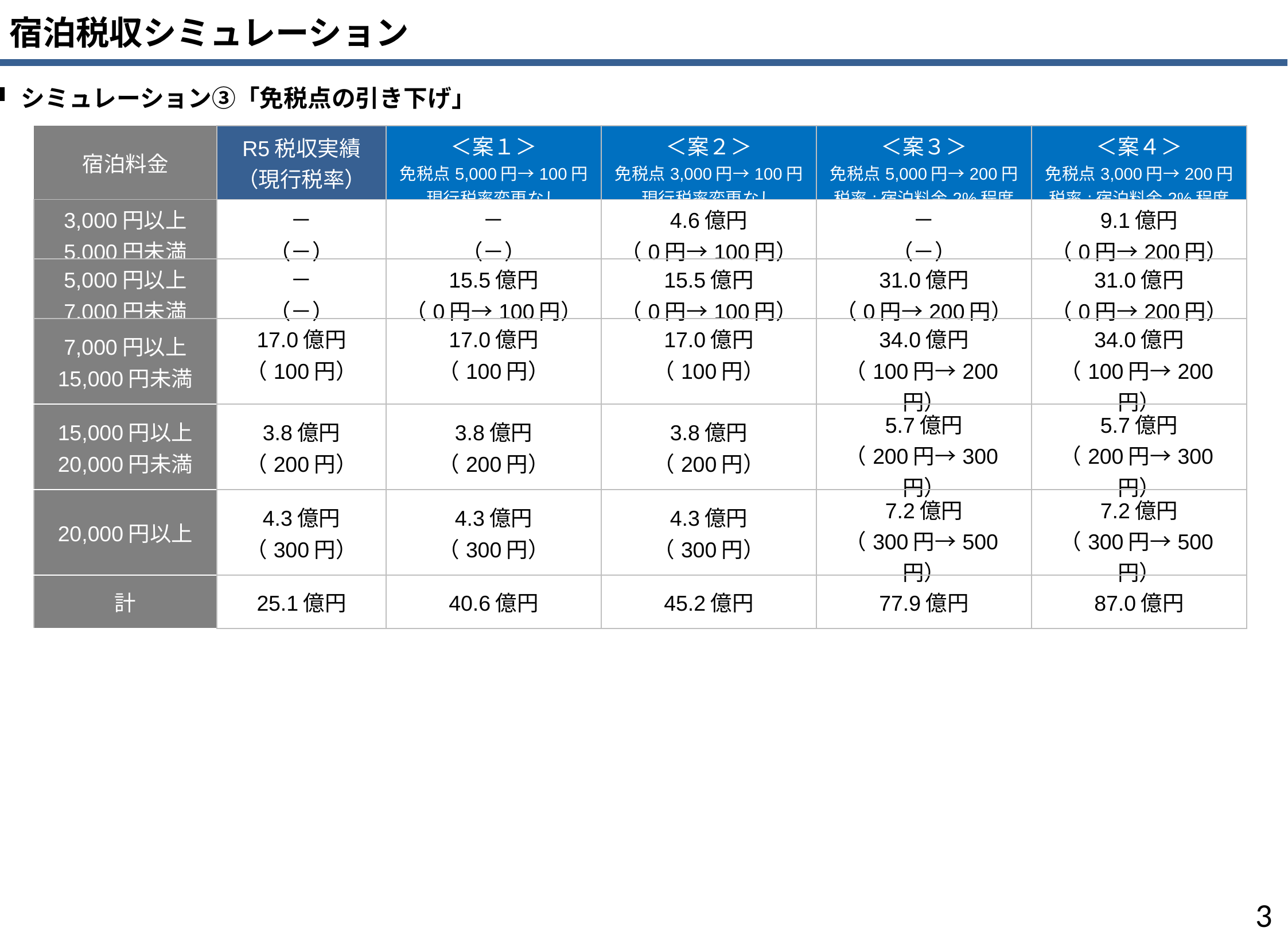

宿泊税収シミュレーション

シミュレーション③「免税点の引き下げ」
| 宿泊料金 | R5税収実績 （現行税率） | ＜案１＞ 免税点5,000円→100円 現行税率変更なし | ＜案２＞ 免税点3,000円→100円 現行税率変更なし | ＜案３＞ 免税点5,000円→200円 税率:宿泊料金2%程度 | ＜案４＞ 免税点3,000円→200円 税率:宿泊料金2%程度 |
| --- | --- | --- | --- | --- | --- |
| 3,000円以上 5,000円未満 | － （－） | － （－） | 4.6億円 （0円→100円） | － （－） | 9.1億円 （0円→200円） |
| 5,000円以上 7,000円未満 | － （－） | 15.5億円 （0円→100円） | 15.5億円 （0円→100円） | 31.0億円 （0円→200円） | 31.0億円 （0円→200円） |
| 7,000円以上 15,000円未満 | 17.0億円 （100円） | 17.0億円 （100円） | 17.0億円 （100円） | 34.0億円 （100円→200円） | 34.0億円 （100円→200円） |
| 15,000円以上 20,000円未満 | 3.8億円 （200円） | 3.8億円 （200円） | 3.8億円 （200円） | 5.7億円 （200円→300円） | 5.7億円 （200円→300円） |
| 20,000円以上 | 4.3億円 （300円） | 4.3億円 （300円） | 4.3億円 （300円） | 7.2億円 （300円→500円） | 7.2億円 （300円→500円） |
| 計 | 25.1億円 | 40.6億円 | 45.2億円 | 77.9億円 | 87.0億円 |
3